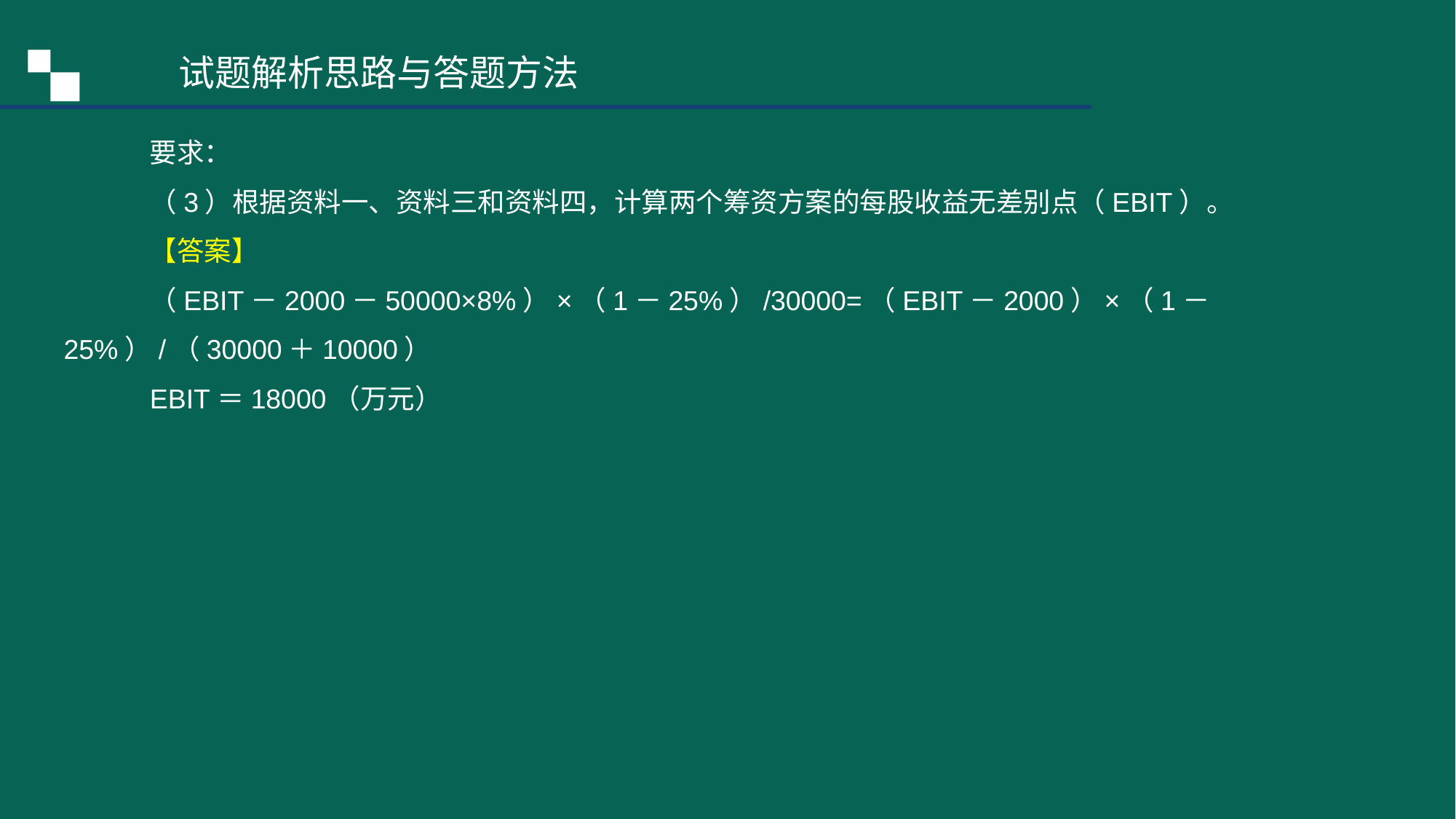

试题解析思路与答题方法
要求：
（3）根据资料一、资料三和资料四，计算两个筹资方案的每股收益无差别点（EBIT）。
【答案】
（EBIT－2000－50000×8%）×（1－25%）/30000=（EBIT－2000）×（1－25%）/（30000＋10000）
EBIT＝18000（万元）